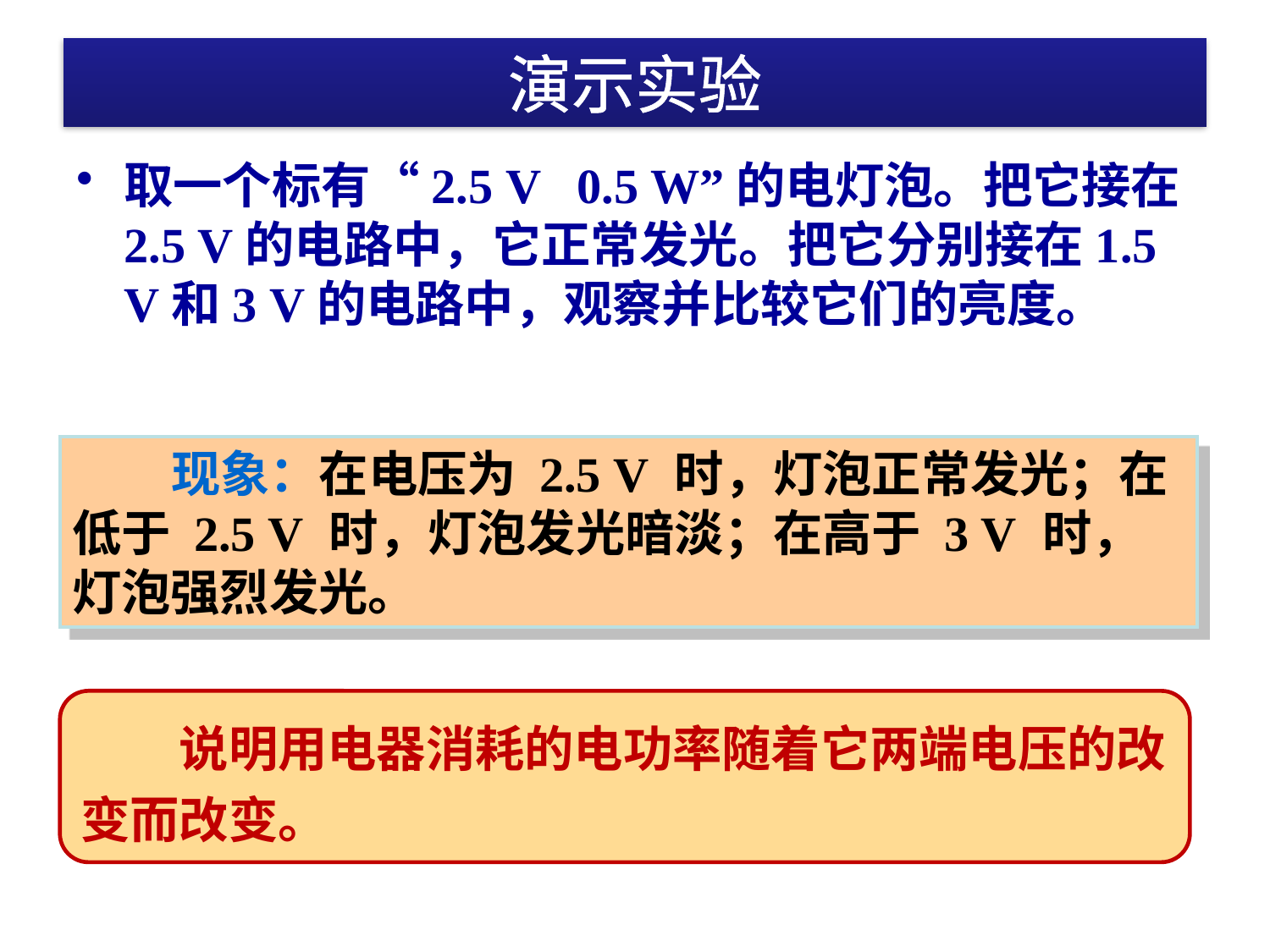

# 演示实验
取一个标有“2.5 V   0.5 W”的电灯泡。把它接在2.5 V的电路中，它正常发光。把它分别接在1.5 V和3 V的电路中，观察并比较它们的亮度。

　　现象：在电压为 2.5 V 时，灯泡正常发光；在低于 2.5 V 时，灯泡发光暗淡；在高于 3 V 时，灯泡强烈发光。
　　说明用电器消耗的电功率随着它两端电压的改变而改变。